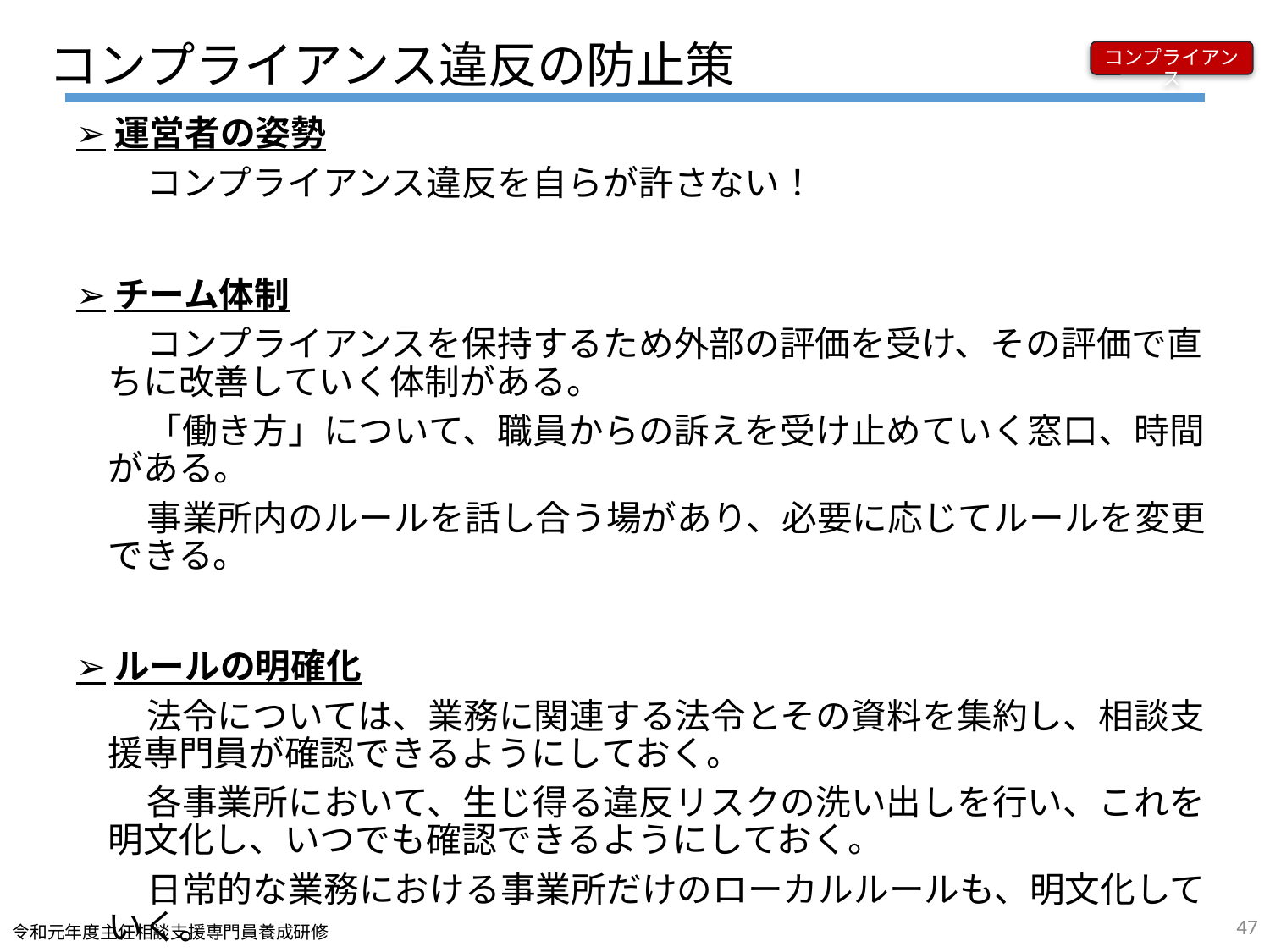

# コンプライアンス違反の防止策
コンプライアンス
➢運営者の姿勢
　　コンプライアンス違反を自らが許さない！

➢チーム体制
　　コンプライアンスを保持するため外部の評価を受け、その評価で直ちに改善していく体制がある。
　　「働き方」について、職員からの訴えを受け止めていく窓口、時間がある。
　　事業所内のルールを話し合う場があり、必要に応じてルールを変更できる。

➢ルールの明確化
　　法令については、業務に関連する法令とその資料を集約し、相談支援専門員が確認できるようにしておく。
　　各事業所において、生じ得る違反リスクの洗い出しを行い、これを明文化し、いつでも確認できるようにしておく。
　　日常的な業務における事業所だけのローカルルールも、明文化していく。
47
令和元年度主任相談支援専門員養成研修